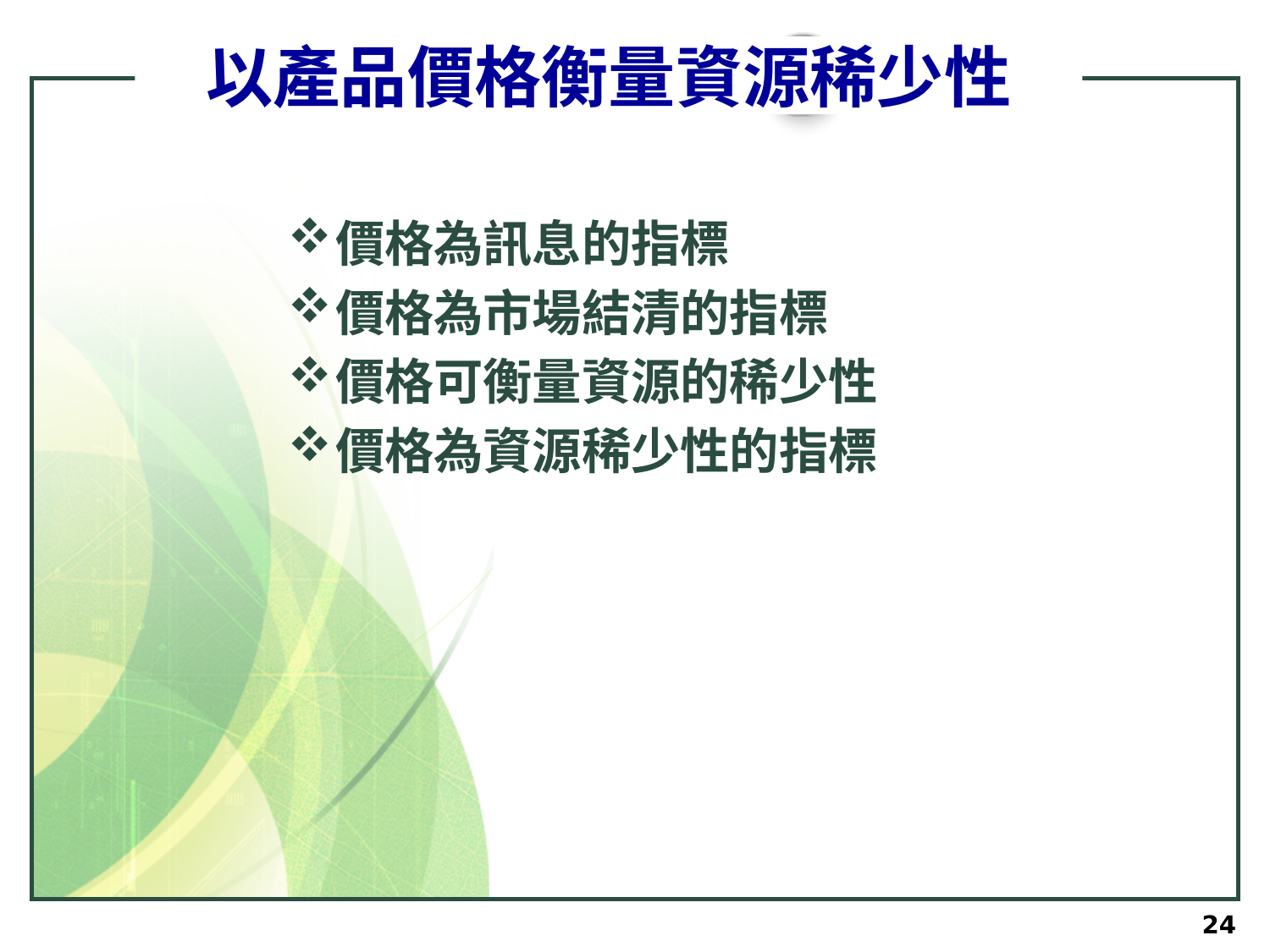

# 以產品價格衡量資源稀少性
價格為訊息的指標
價格為市場結清的指標
價格可衡量資源的稀少性
價格為資源稀少性的指標
24